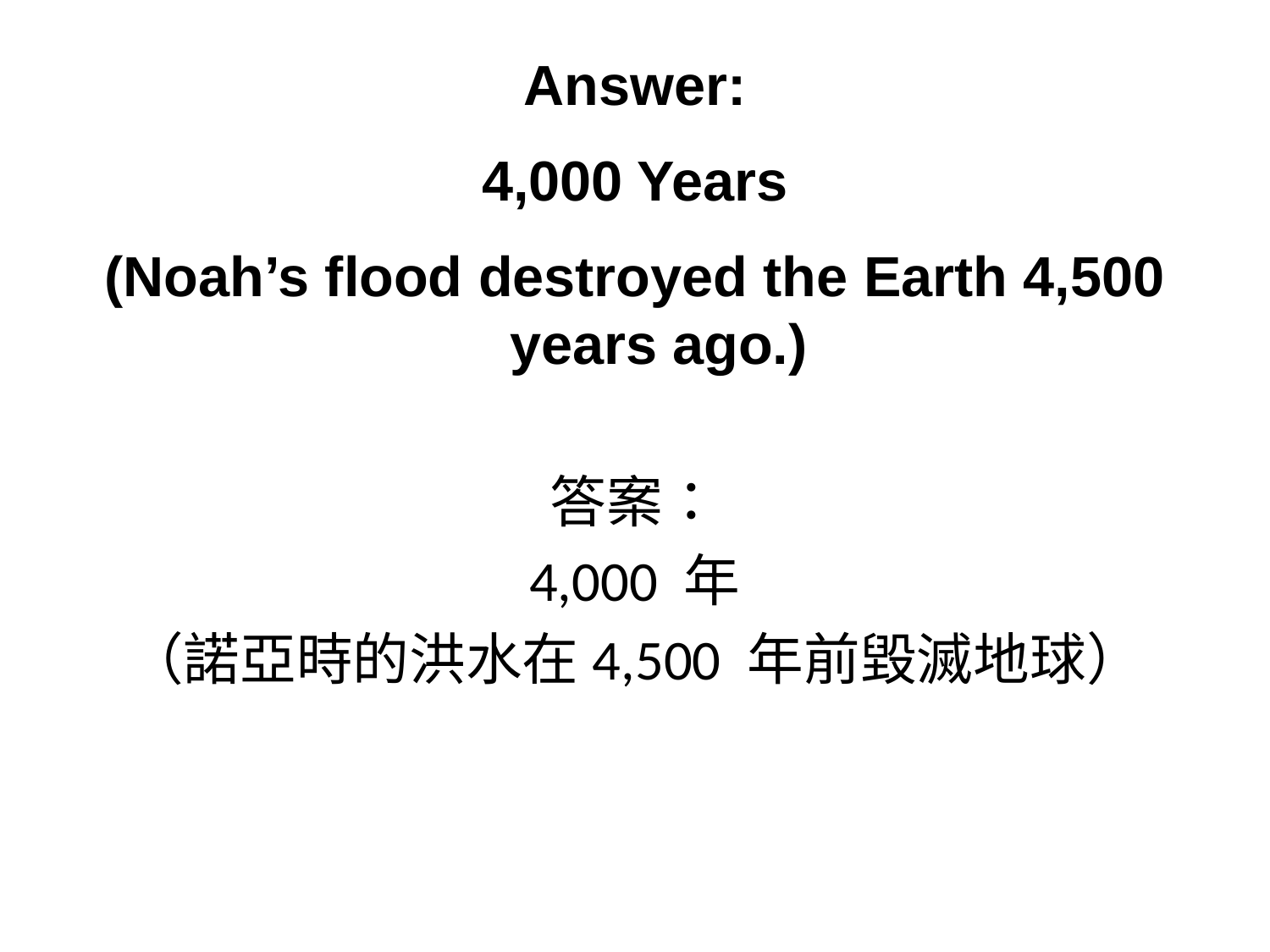

Answer:
4,000 Years
(Noah’s flood destroyed the Earth 4,500 years ago.)

答案：
4,000 年
（諾亞時的洪水在4,500 年前毀滅地球）